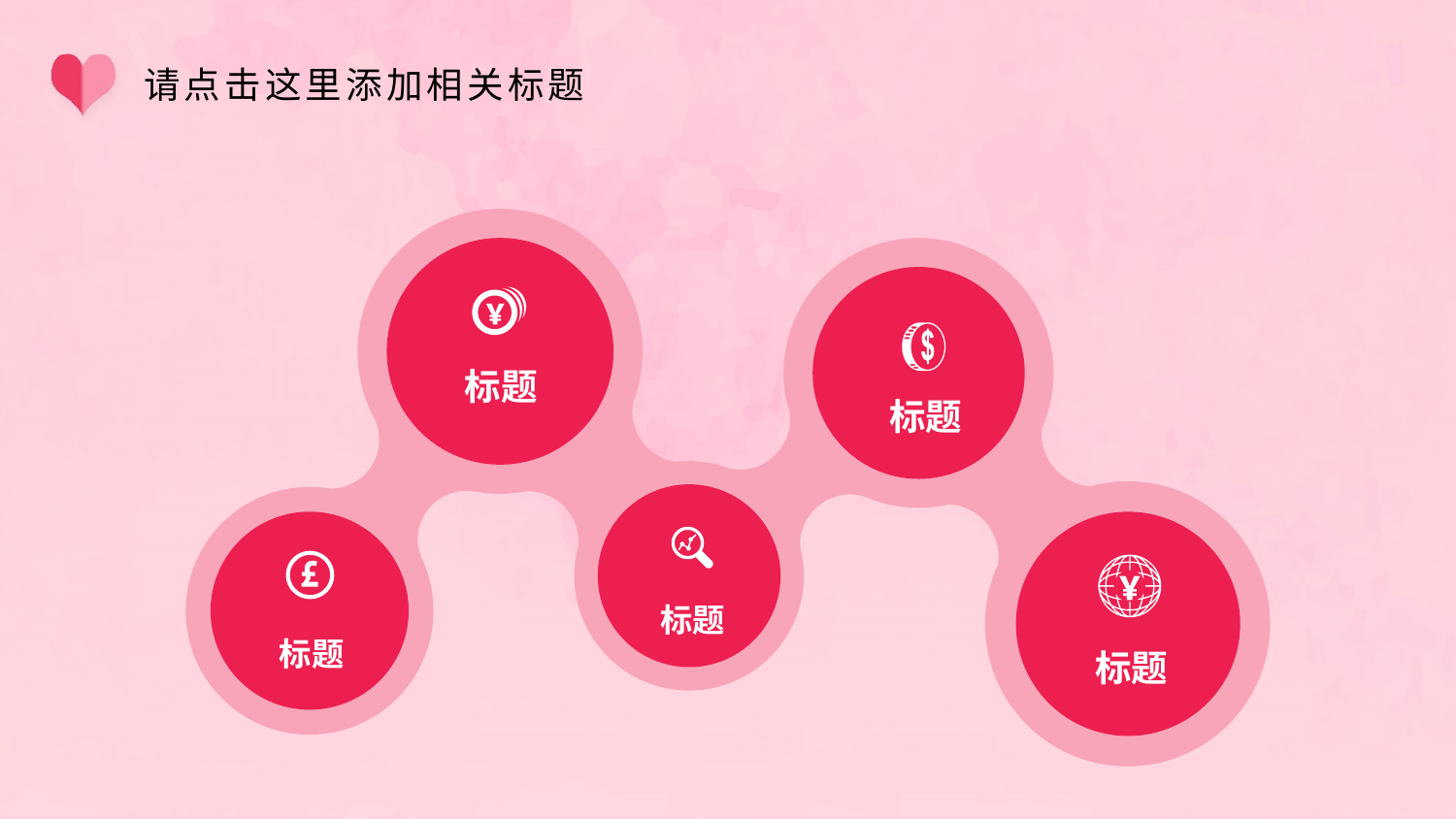

# 请点击这里添加相关标题

标题
标题

标题
标题
标题